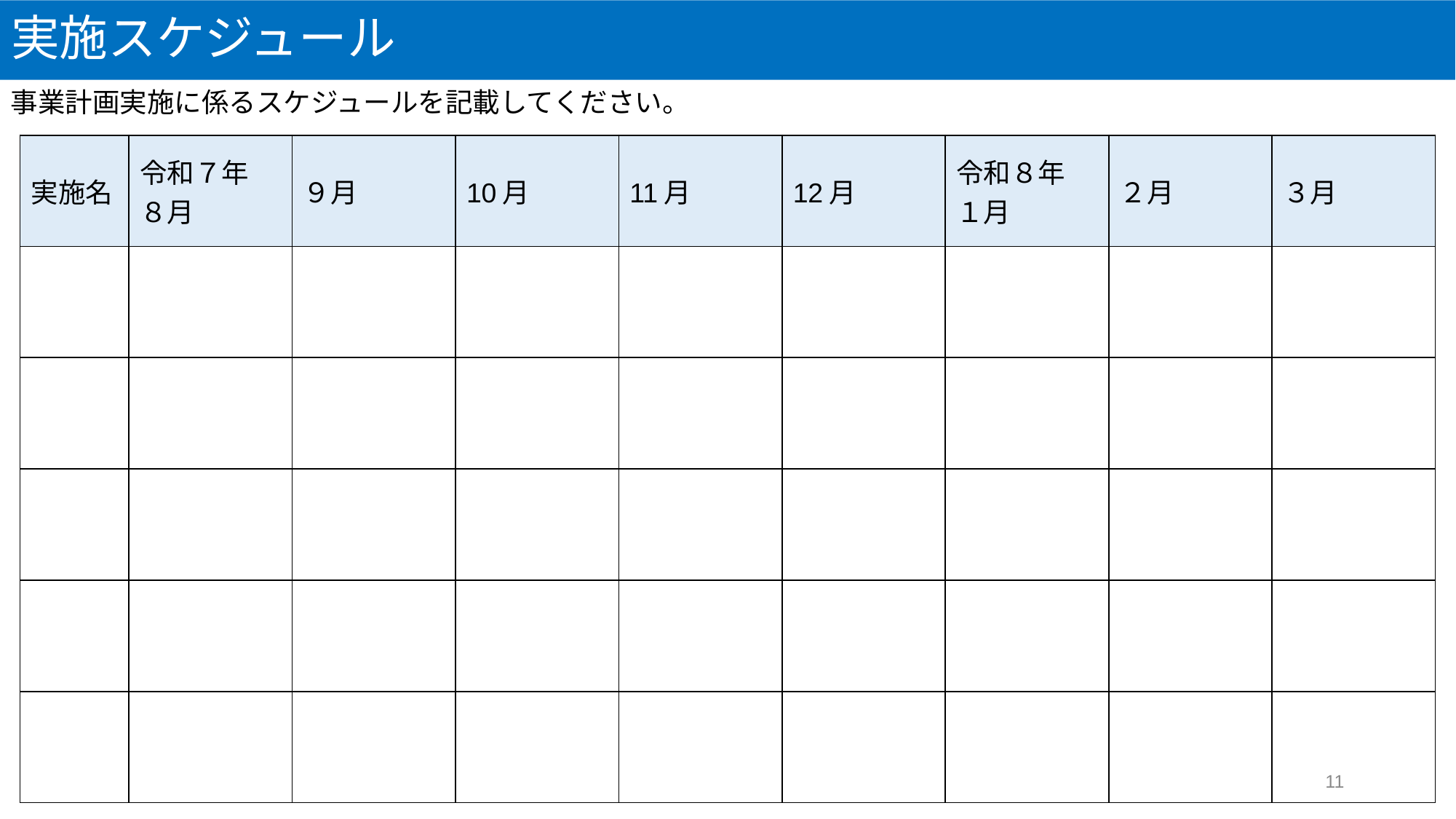

実施スケジュール
事業計画実施に係るスケジュールを記載してください。
| 実施名 | 令和７年 ８月 | ９月 | 10月 | 11月 | 12月 | 令和８年 １月 | ２月 | ３月 |
| --- | --- | --- | --- | --- | --- | --- | --- | --- |
|  |  |  |  |  |  |  |  |  |
|  |  |  |  |  |  |  |  |  |
|  |  |  |  |  |  |  |  |  |
|  |  |  |  |  |  |  |  |  |
|  |  |  |  |  |  |  |  |  |
11